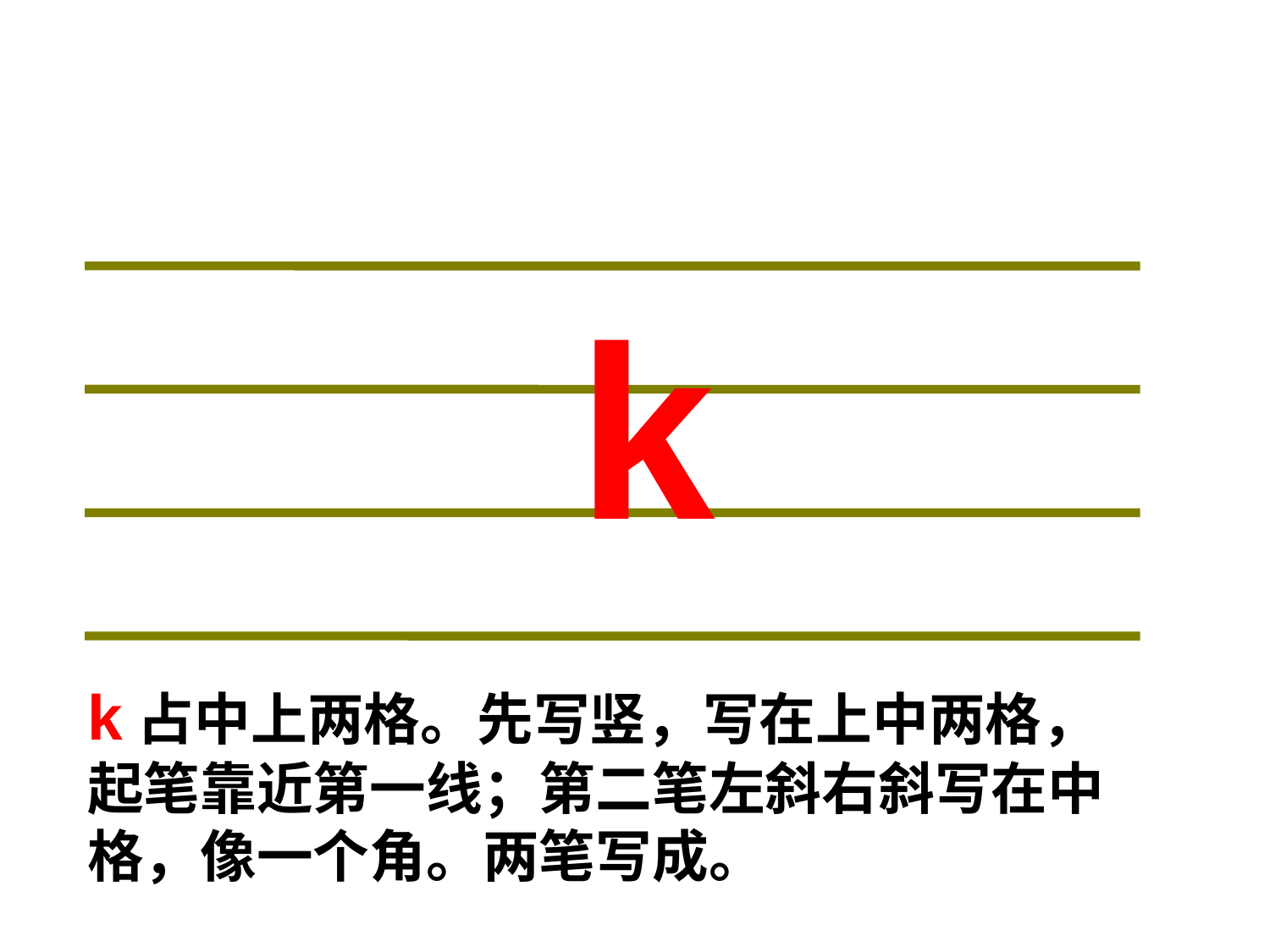

k
k占中上两格。先写竖，写在上中两格，起笔靠近第一线；第二笔左斜右斜写在中格，像一个角。两笔写成。